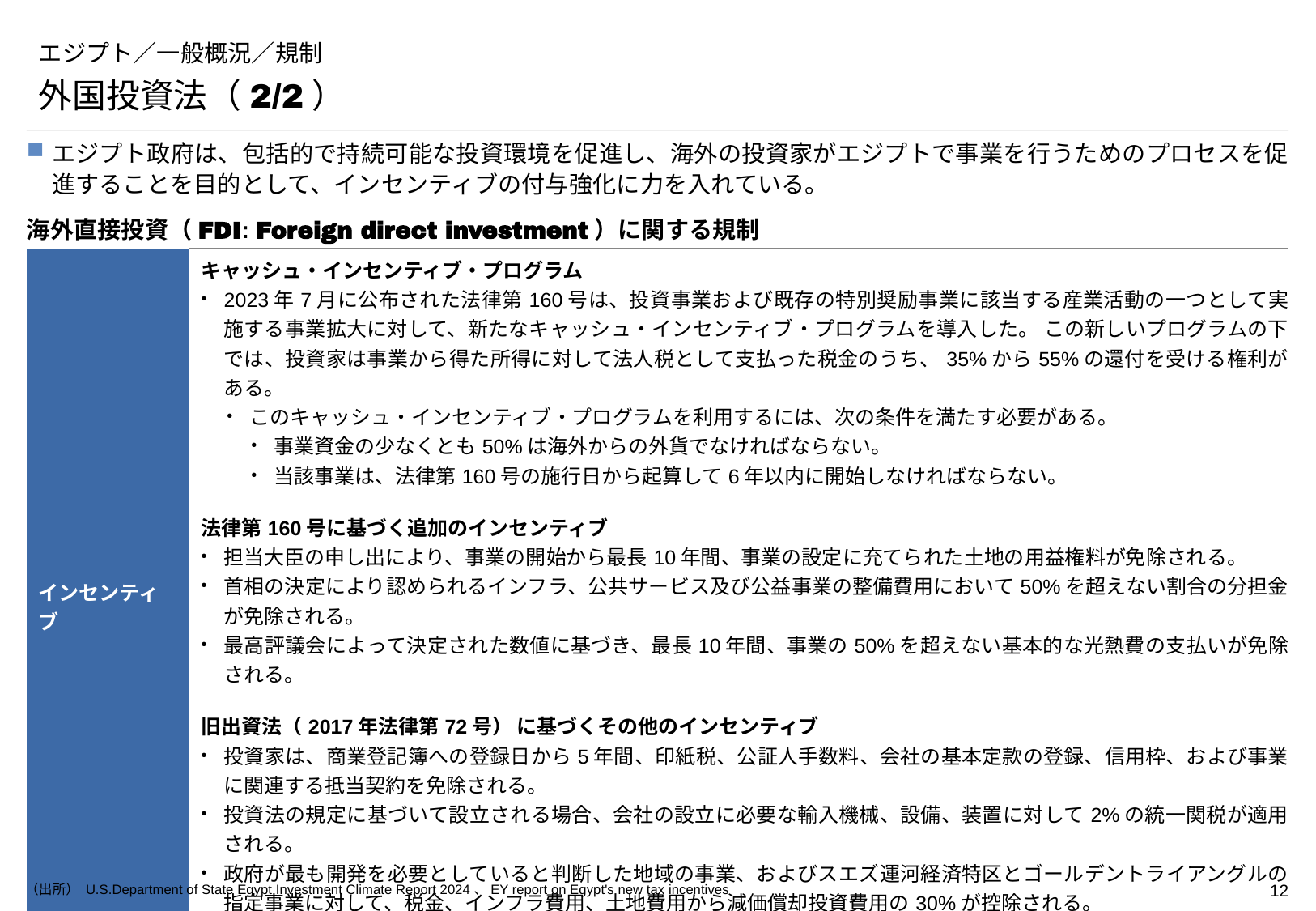

# エジプト／一般概況／規制
外国投資法（2/2）
エジプト政府は、包括的で持続可能な投資環境を促進し、海外の投資家がエジプトで事業を行うためのプロセスを促進することを目的として、インセンティブの付与強化に力を入れている。
海外直接投資（FDI: Foreign direct investment）に関する規制
| インセンティブ | キャッシュ・インセンティブ・プログラム 2023年7月に公布された法律第160号は、投資事業および既存の特別奨励事業に該当する産業活動の一つとして実施する事業拡大に対して、新たなキャッシュ・インセンティブ・プログラムを導入した。 この新しいプログラムの下では、投資家は事業から得た所得に対して法人税として支払った税金のうち、35%から55%の還付を受ける権利がある。 このキャッシュ・インセンティブ・プログラムを利用するには、次の条件を満たす必要がある。 事業資金の少なくとも50%は海外からの外貨でなければならない。 当該事業は、法律第160号の施行日から起算して6年以内に開始しなければならない。 法律第160号に基づく追加のインセンティブ 担当大臣の申し出により、事業の開始から最長10年間、事業の設定に充てられた土地の用益権料が免除される。 首相の決定により認められるインフラ、公共サービス及び公益事業の整備費用において50%を超えない割合の分担金が免除される。 最高評議会によって決定された数値に基づき、最長10年間、事業の50%を超えない基本的な光熱費の支払いが免除される。 旧出資法（2017年法律第72号） に基づくその他のインセンティブ 投資家は、商業登記簿への登録日から5年間、印紙税、公証人手数料、会社の基本定款の登録、信用枠、および事業に関連する抵当契約を免除される。 投資法の規定に基づいて設立される場合、会社の設立に必要な輸入機械、設備、装置に対して2%の統一関税が適用される。 政府が最も開発を必要としていると判断した地域の事業、およびスエズ運河経済特区とゴールデントライアングルの指定事業に対して、税金、インフラ費用、土地費用から減価償却投資費用の30%が控除される。 エジプトの上記以外の地域での事業の税金、インフラ費用、土地費用から減価償却された投資費用の30%が控除される。 フリーゾーンの事業については、すべての税金、関税、輸出入規制の免除が認められており、労働提供についても限定的な免除が認められている。 スエズ運河経済特区の事業については、輸入品に対する関税と売上税を免除し、外国企業が企業と輸出入活動の100%を管理することが認められている。 |
| --- | --- |
（出所） U.S.Department of State Egypt Investment Climate Report 2024、EY report on Egypt's new tax incentives